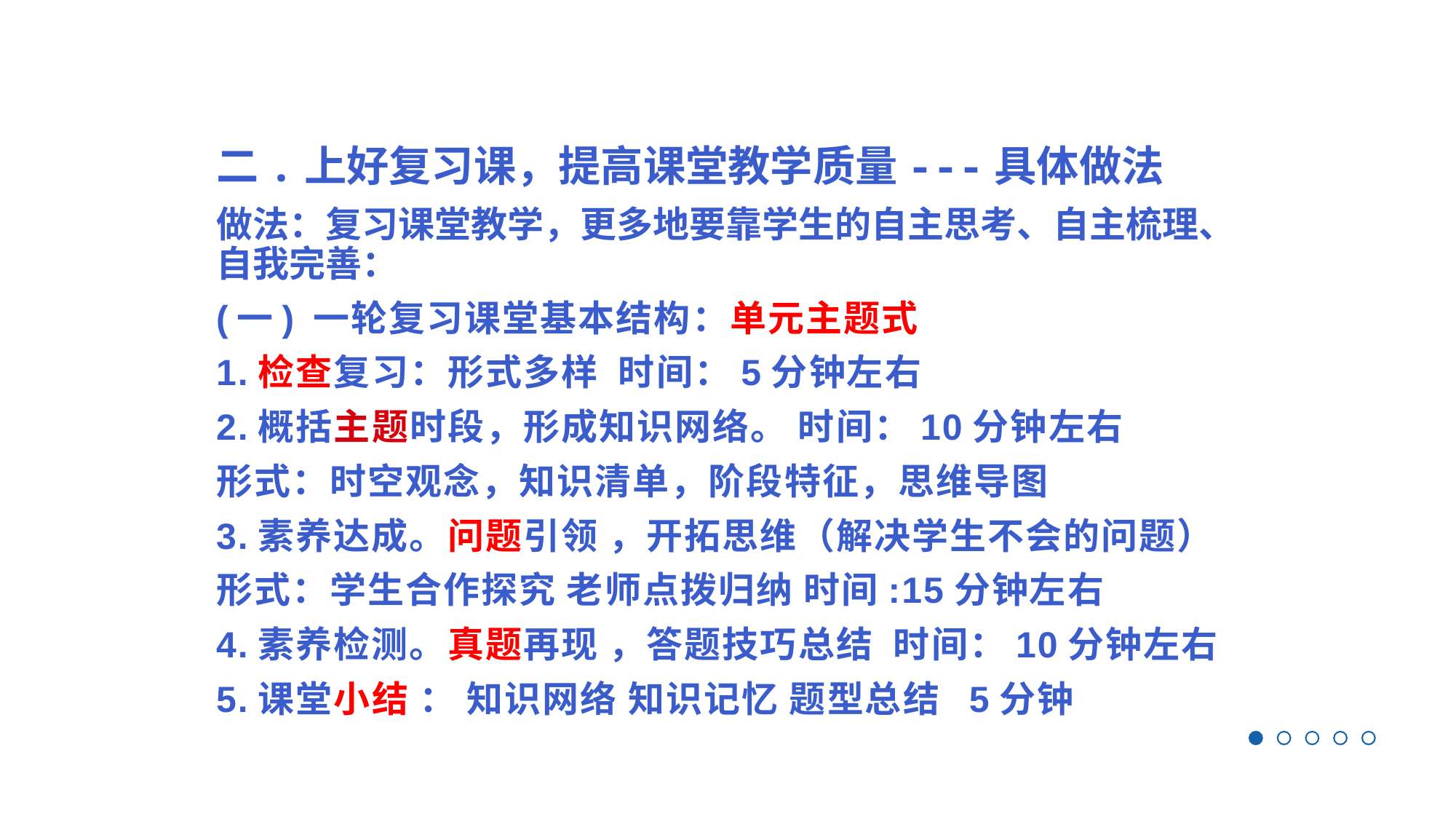

二.上好复习课，提高课堂教学质量---具体做法
做法：复习课堂教学，更多地要靠学生的自主思考、自主梳理、自我完善：
(一) 一轮复习课堂基本结构：单元主题式
1.检查复习：形式多样  时间：5分钟左右
2.概括主题时段，形成知识网络。 时间：10分钟左右
形式：时空观念，知识清单，阶段特征，思维导图
3.素养达成。问题引领 ，开拓思维（解决学生不会的问题）
形式：学生合作探究 老师点拨归纳 时间:15分钟左右
4.素养检测。真题再现 ，答题技巧总结  时间：10分钟左右
5.课堂小结 ： 知识网络 知识记忆 题型总结  5分钟

#